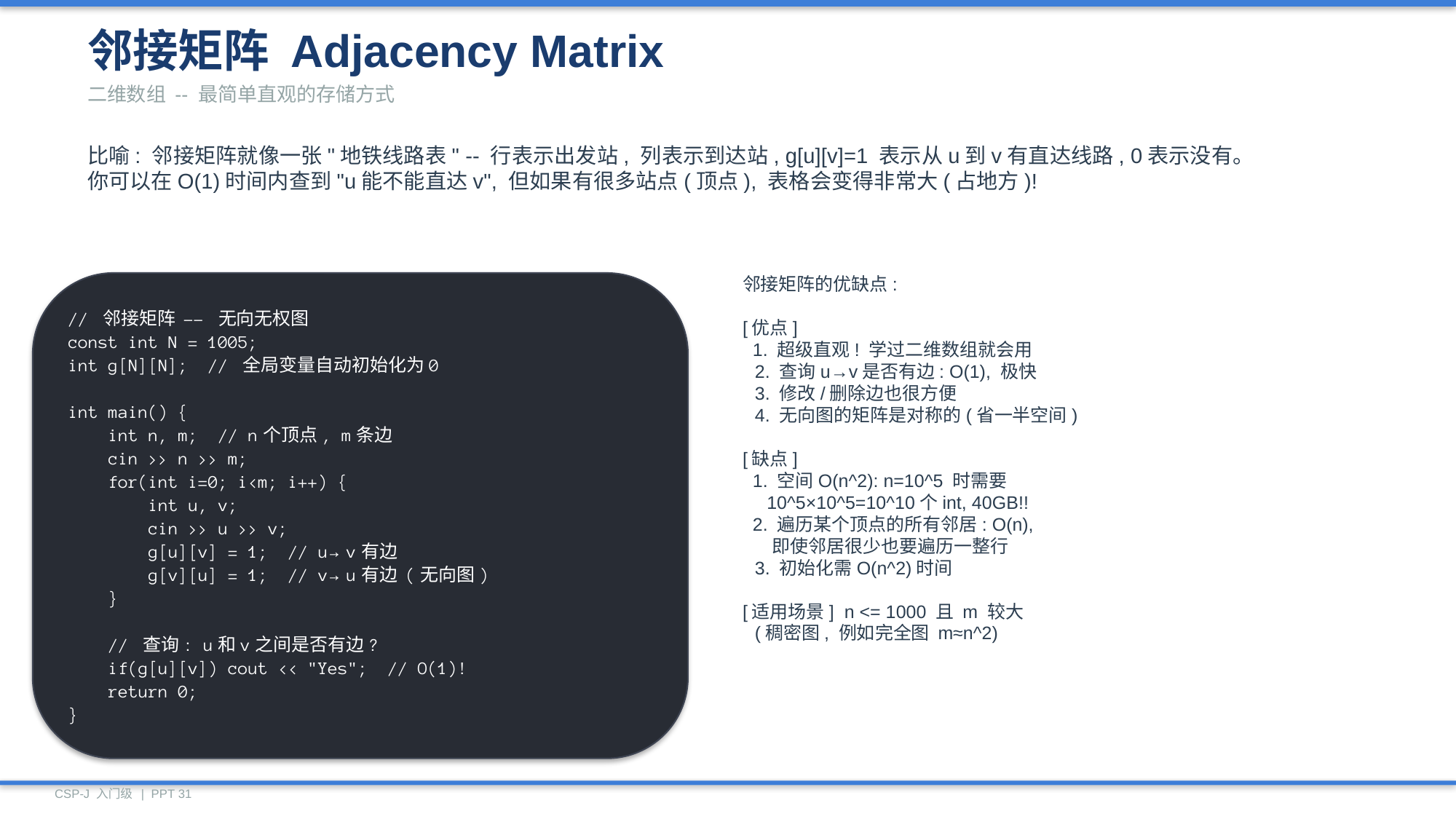

邻接矩阵 Adjacency Matrix
二维数组 -- 最简单直观的存储方式
比喻: 邻接矩阵就像一张"地铁线路表" -- 行表示出发站, 列表示到达站, g[u][v]=1 表示从u到v有直达线路, 0表示没有。
你可以在O(1)时间内查到"u能不能直达v", 但如果有很多站点(顶点), 表格会变得非常大(占地方)!
// 邻接矩阵 -- 无向无权图
const int N = 1005;
int g[N][N];  // 全局变量自动初始化为0

int main() {
    int n, m;  // n个顶点, m条边
    cin >> n >> m;
    for(int i=0; i<m; i++) {
        int u, v;
        cin >> u >> v;
        g[u][v] = 1;  // u→v有边
        g[v][u] = 1;  // v→u有边 (无向图)
    }

    // 查询: u和v之间是否有边?
    if(g[u][v]) cout << "Yes";  // O(1)!
    return 0;
}
邻接矩阵的优缺点:
[优点]
  1. 超级直观! 学过二维数组就会用
  2. 查询u→v是否有边: O(1), 极快
  3. 修改/删除边也很方便
  4. 无向图的矩阵是对称的(省一半空间)
[缺点]
  1. 空间O(n^2): n=10^5 时需要
     10^5×10^5=10^10个int, 40GB!!
  2. 遍历某个顶点的所有邻居: O(n),
     即使邻居很少也要遍历一整行
  3. 初始化需O(n^2)时间
[适用场景]  n <= 1000 且 m 较大
  (稠密图, 例如完全图 m≈n^2)

CSP-J 入门级  |  PPT 31